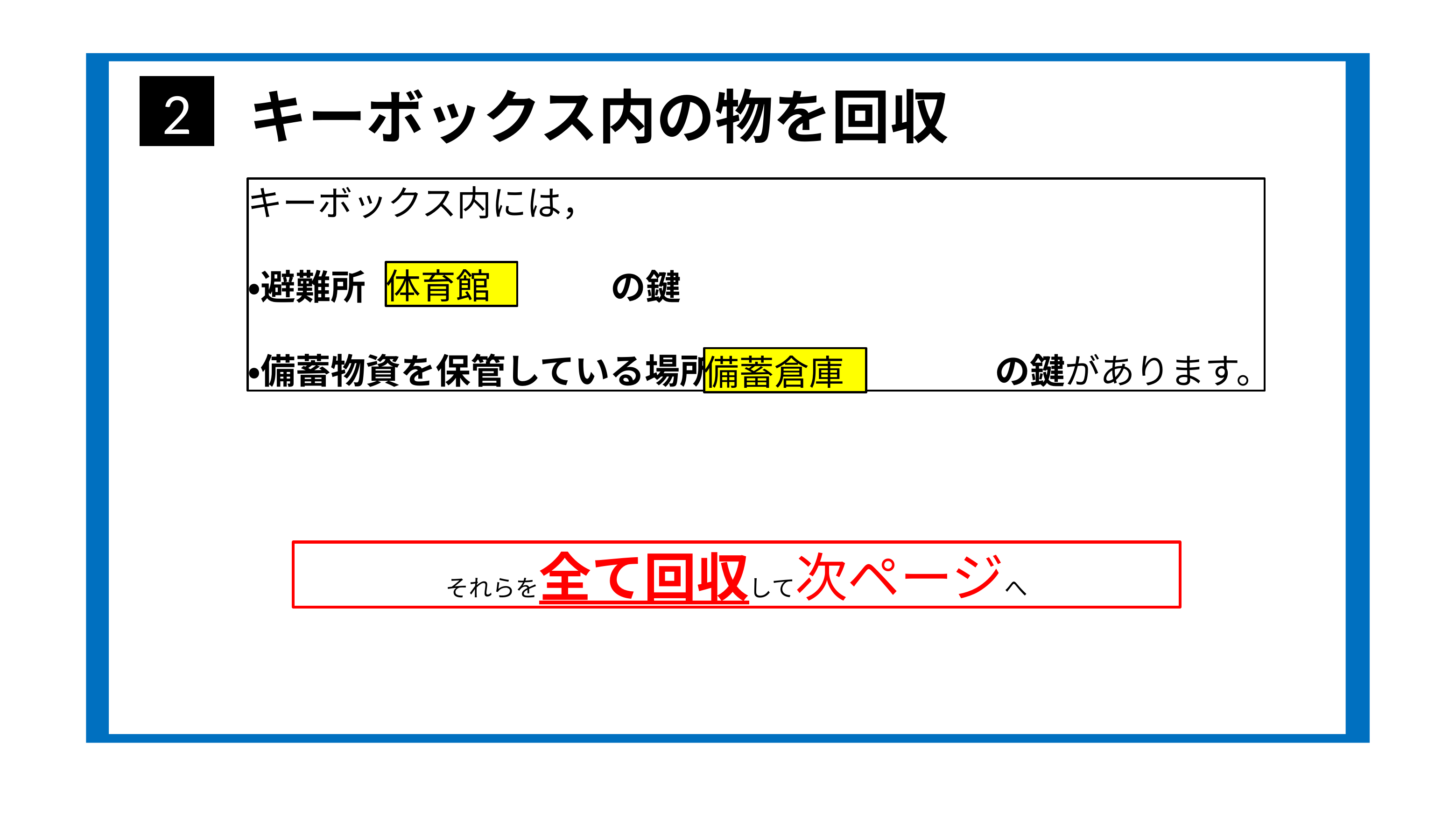

2
# キーボックス内の物を回収
キーボックス内には，

・避難所　　　　　　　の鍵

・備蓄物資を保管している場所　　　　　　　　の鍵があります。
体育館
備蓄倉庫
それらを全て回収して次ページへ